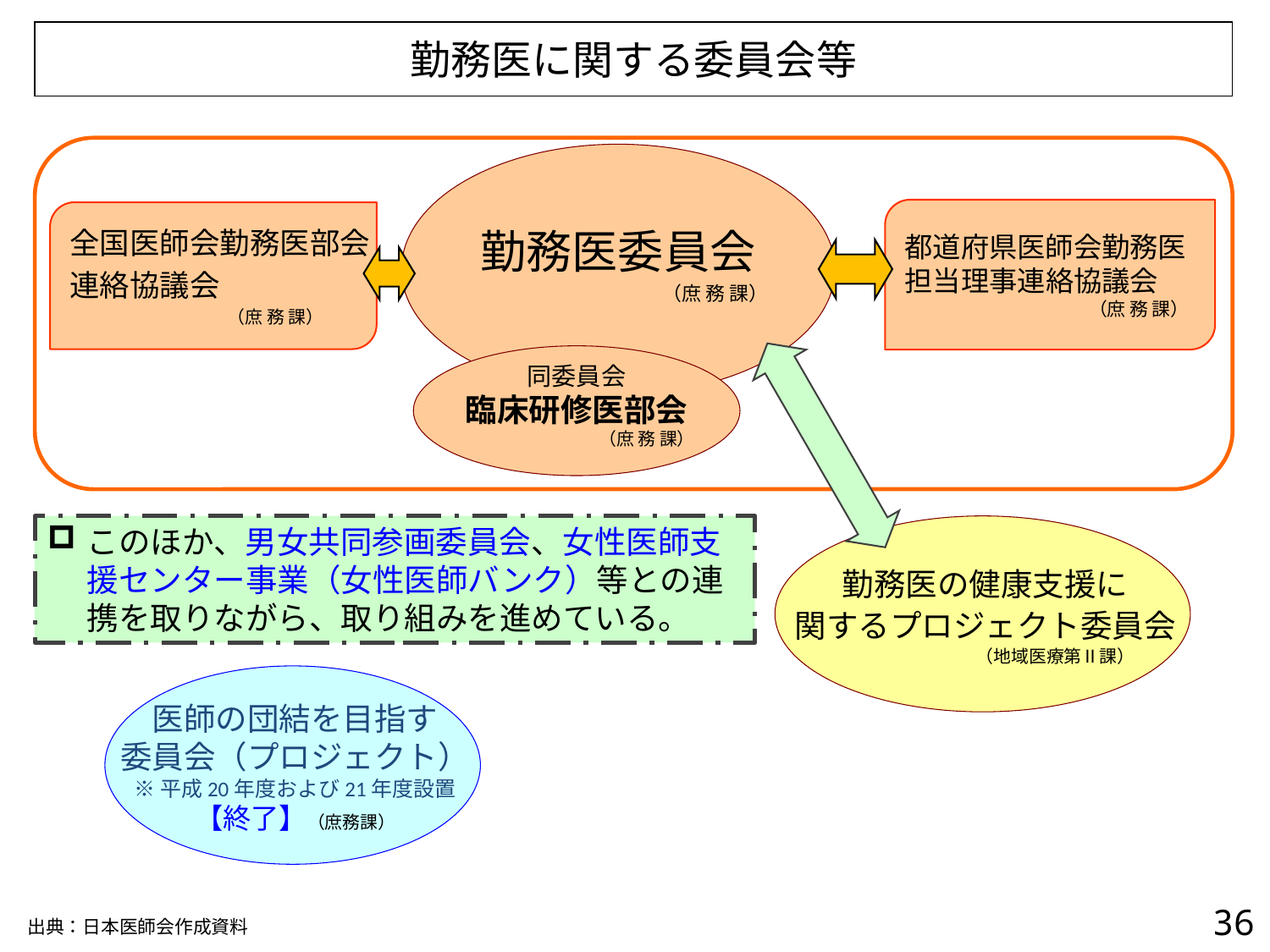

勤務医に関する委員会等

勤務医委員会
　　　　　　　　　　（庶 務 課）
都道府県医師会勤務医
担当理事連絡協議会
　　　　　　　　　　（庶 務 課）
全国医師会勤務医部会
連絡協議会
　　　　　　　　　（庶 務 課）

同委員会
臨床研修医部会
　　　　　　　　（庶 務 課）
このほか、男女共同参画委員会、女性医師支援センター事業（女性医師バンク）等との連携を取りながら、取り組みを進めている。
勤務医の健康支援に
関するプロジェクト委員会
　　　　　　　　（地域医療第Ⅱ課）
医師の団結を目指す
委員会（プロジェクト）
※平成20年度および21年度設置
【終了】（庶務課）
36
出典：日本医師会作成資料